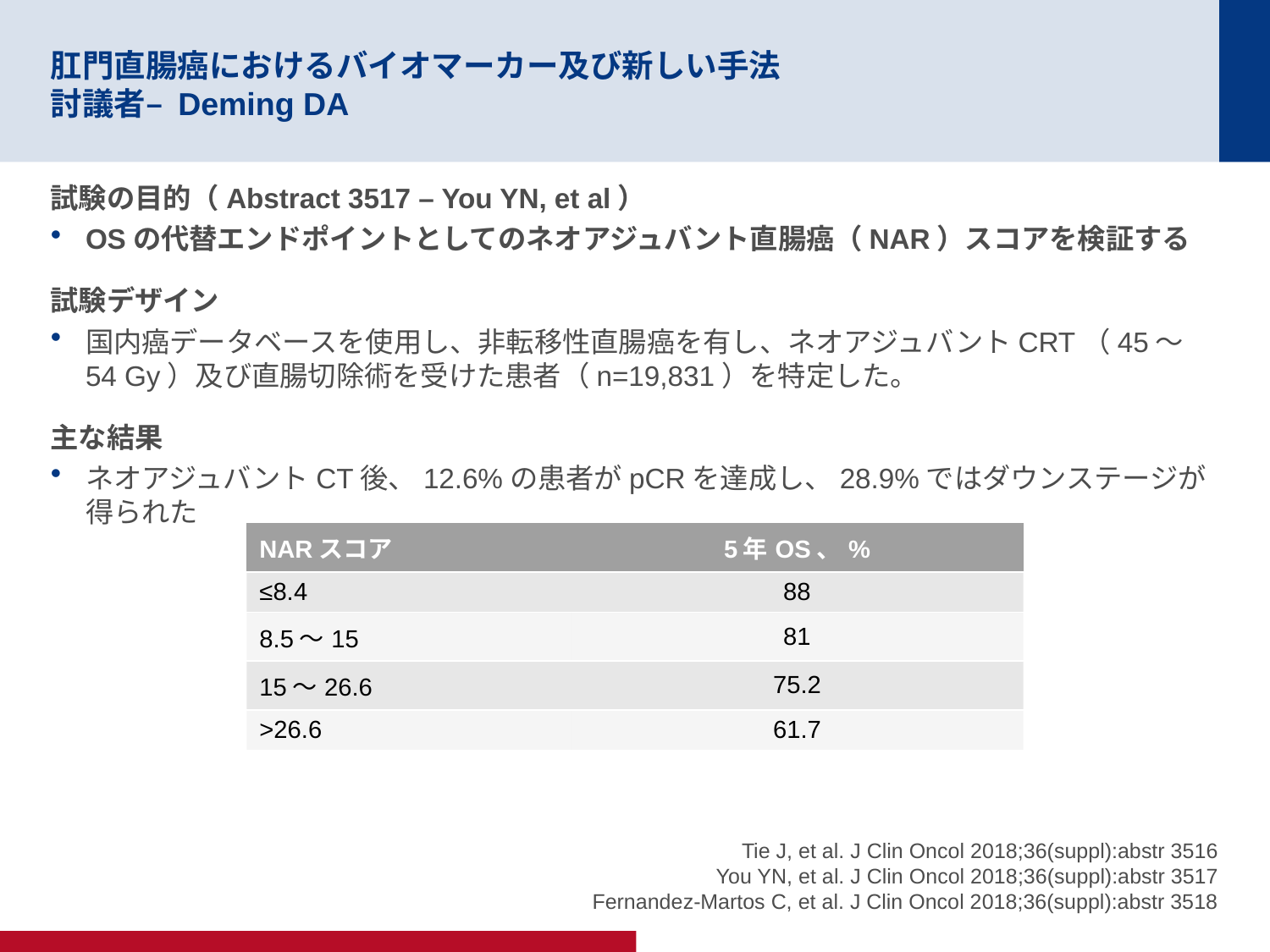

# 肛門直腸癌におけるバイオマーカー及び新しい手法 討議者– Deming DA
試験の目的（Abstract 3517 – You YN, et al）
OSの代替エンドポイントとしてのネオアジュバント直腸癌（NAR）スコアを検証する
試験デザイン
国内癌データベースを使用し、非転移性直腸癌を有し、ネオアジュバントCRT（45～54 Gy）及び直腸切除術を受けた患者（n=19,831）を特定した。
主な結果
ネオアジュバントCT後、12.6%の患者がpCRを達成し、28.9%ではダウンステージが得られた

| NARスコア | 5年OS、% |
| --- | --- |
| ≤8.4 | 88 |
| 8.5～15 | 81 |
| 15～26.6 | 75.2 |
| >26.6 | 61.7 |
Tie J, et al. J Clin Oncol 2018;36(suppl):abstr 3516
You YN, et al. J Clin Oncol 2018;36(suppl):abstr 3517
Fernandez-Martos C, et al. J Clin Oncol 2018;36(suppl):abstr 3518